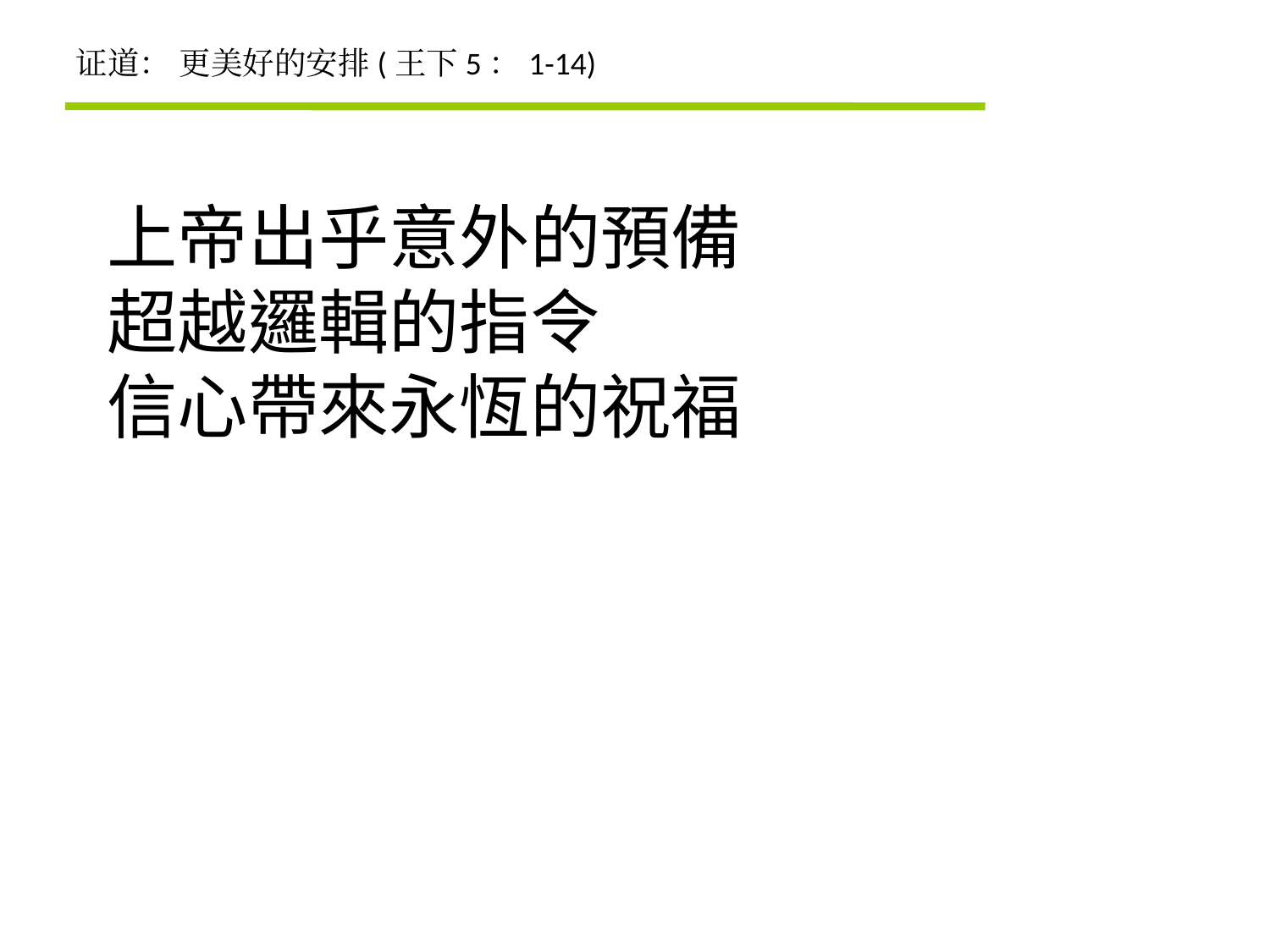

证道： 更美好的安排(王下5：1-14)

上帝出乎意外的預備
超越邏輯的指令
信心帶來永恆的祝福